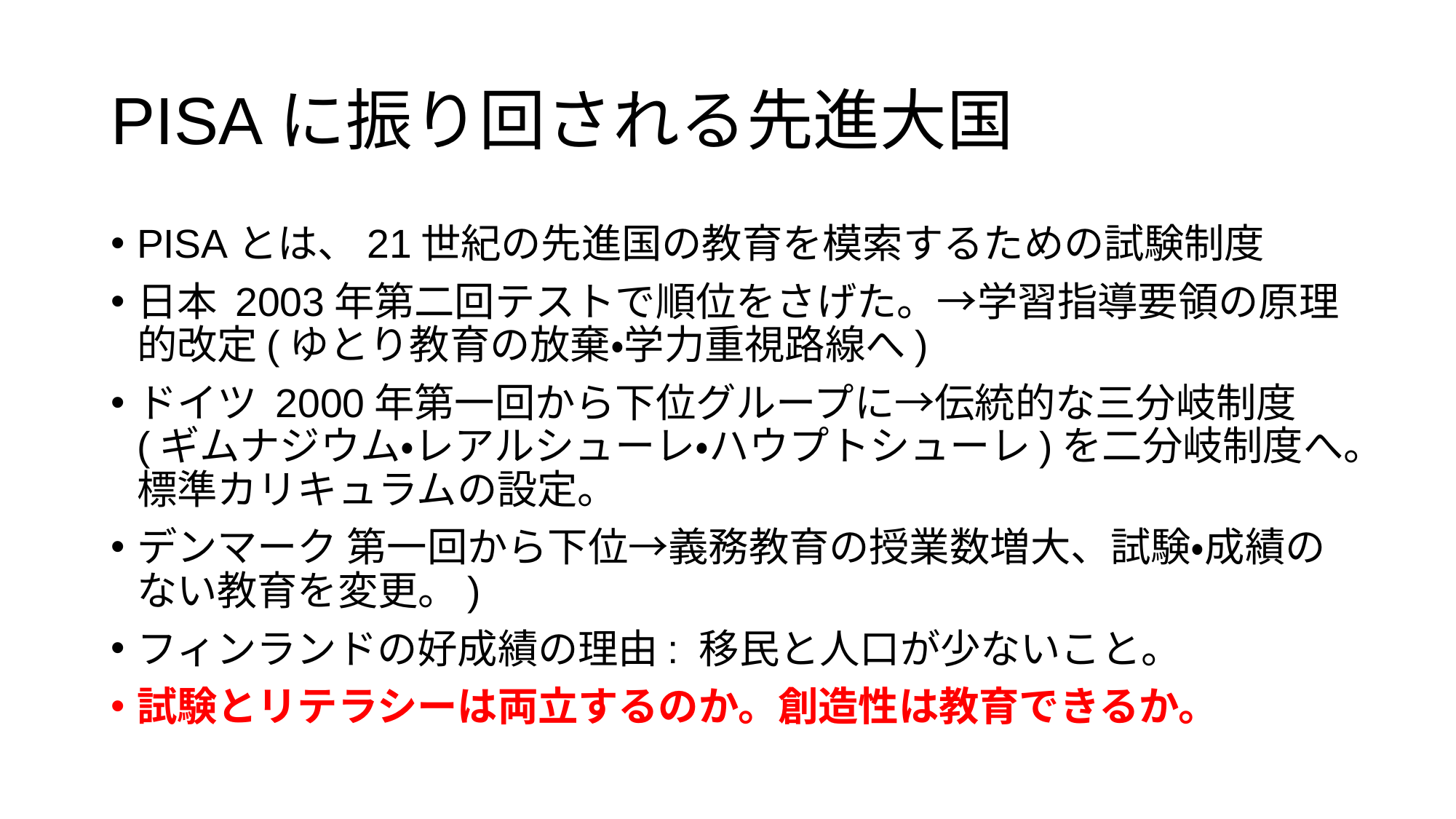

# PISAに振り回される先進大国
PISAとは、21世紀の先進国の教育を模索するための試験制度
日本 2003年第二回テストで順位をさげた。→学習指導要領の原理的改定(ゆとり教育の放棄・学力重視路線へ)
ドイツ 2000年第一回から下位グループに→伝統的な三分岐制度(ギムナジウム・レアルシューレ・ハウプトシューレ)を二分岐制度へ。標準カリキュラムの設定。
デンマーク 第一回から下位→義務教育の授業数増大、試験・成績のない教育を変更。)
フィンランドの好成績の理由: 移民と人口が少ないこと。
試験とリテラシーは両立するのか。創造性は教育できるか。